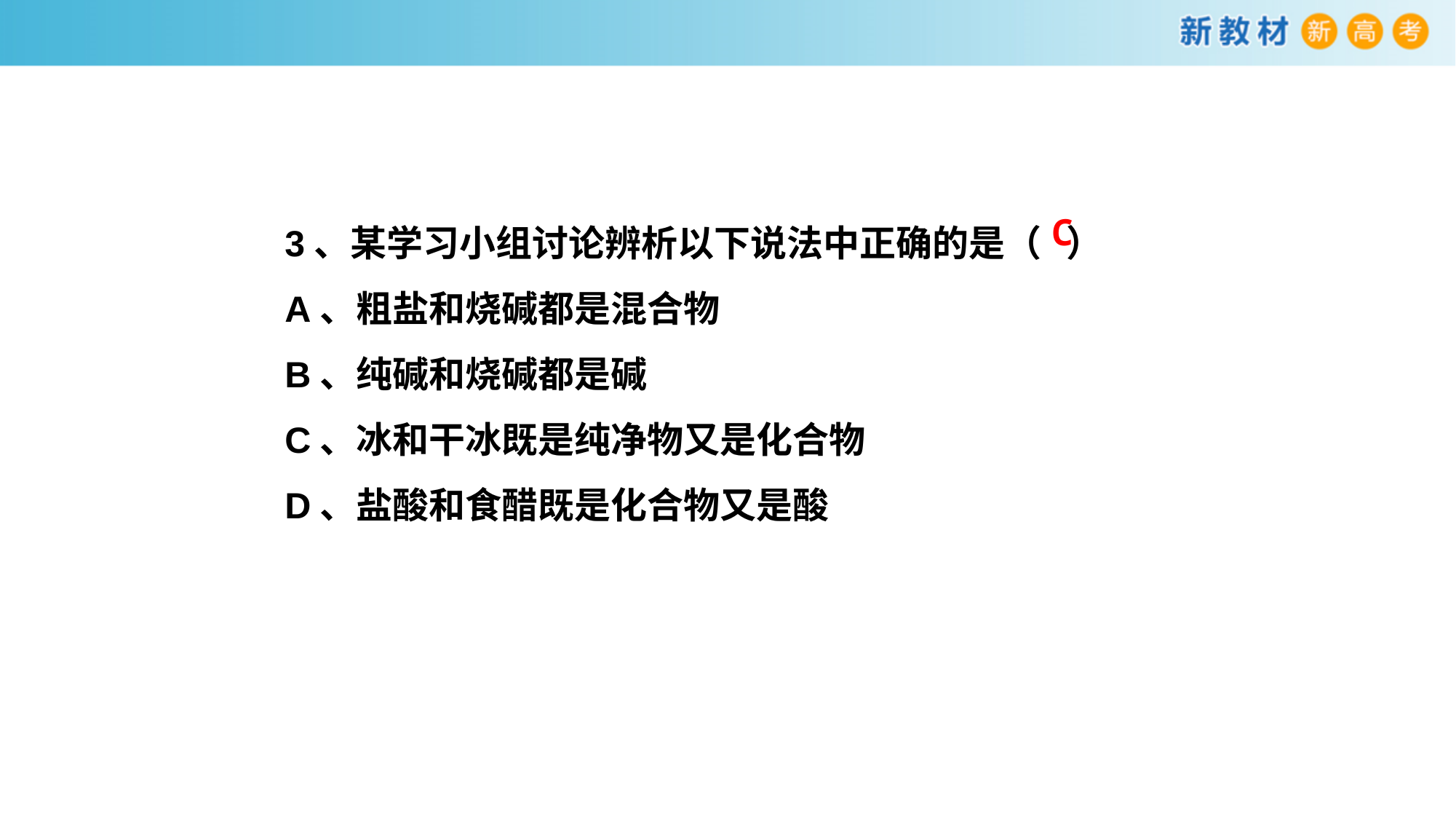

3、某学习小组讨论辨析以下说法中正确的是（   ）
A、粗盐和烧碱都是混合物
B、纯碱和烧碱都是碱
C、冰和干冰既是纯净物又是化合物
D、盐酸和食醋既是化合物又是酸
C